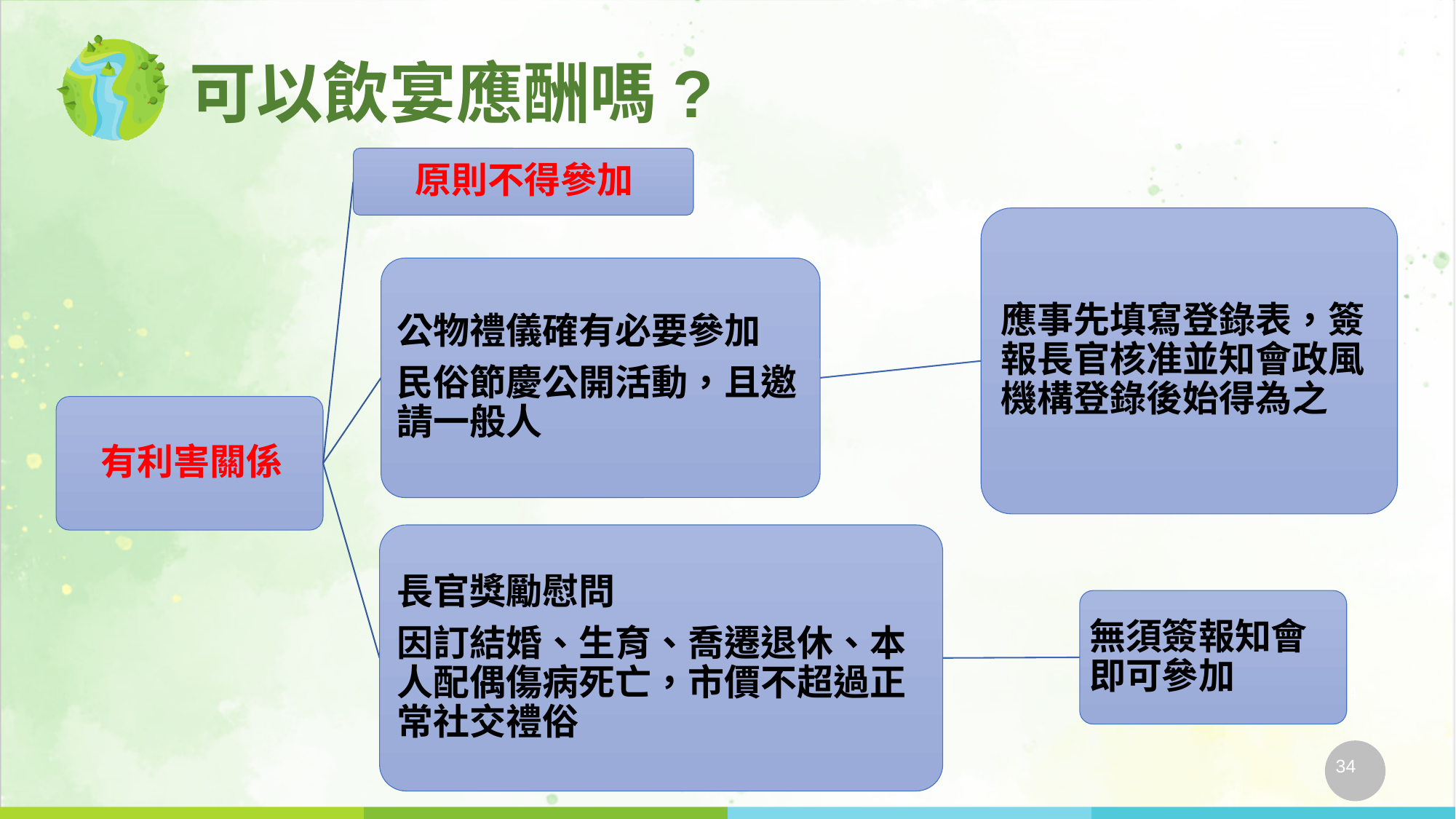

可以飲宴應酬嗎?
有利害關係

原則不得參加

公物禮儀確有必要參加
民俗節慶公開活動，且邀請一般人

應事先填寫登錄表，簽報長官核准並知會政風機構登錄後始得為之

長官獎勵慰問
因訂結婚、生育、喬遷退休、本人配偶傷病死亡，市價不超過正常社交禮俗

無須簽報知會即可參加
34
34